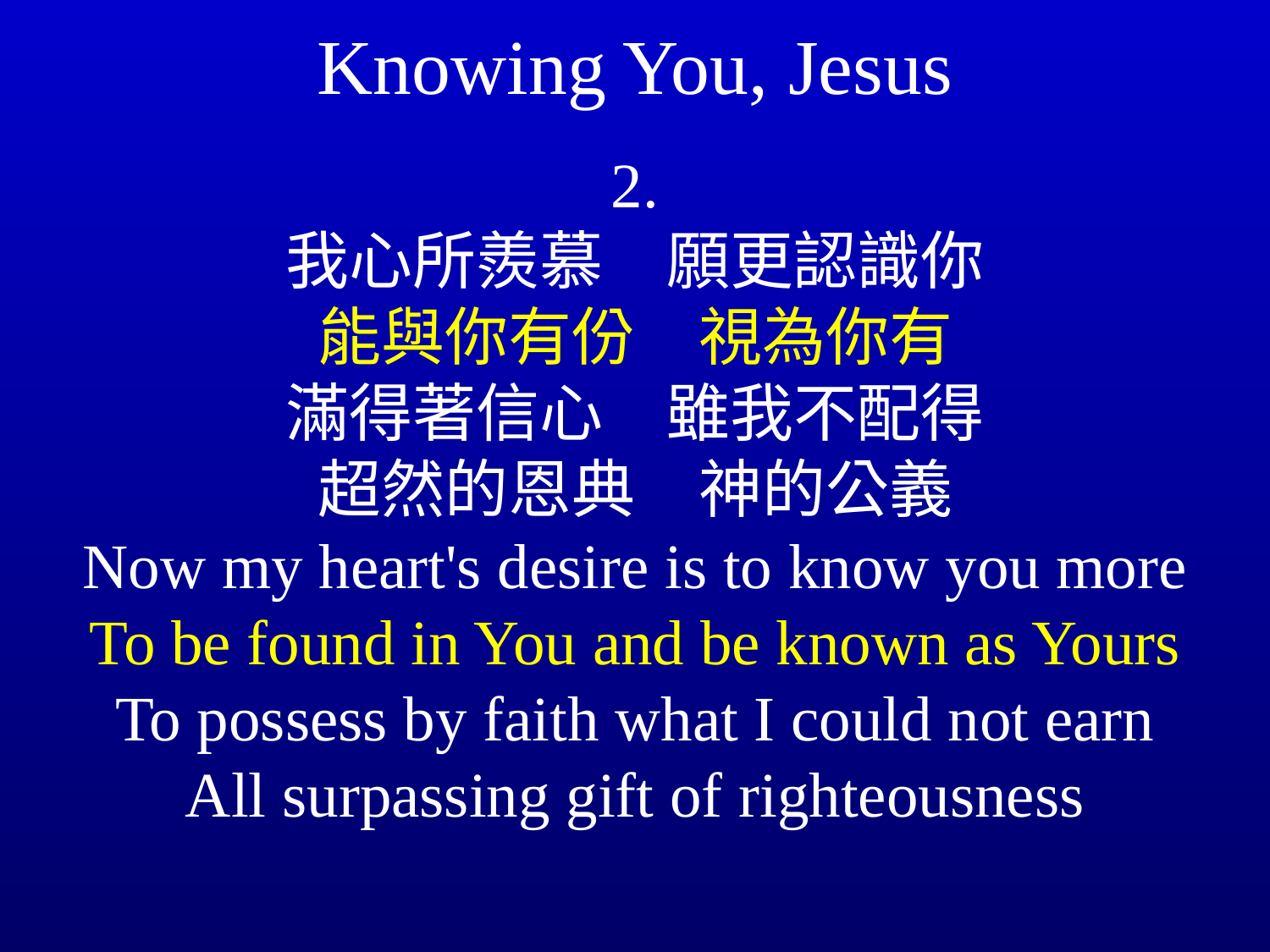

# Knowing You, Jesus
2.
我心所羨慕	願更認識你
能與你有份	視為你有
滿得著信心	雖我不配得
超然的恩典	神的公義
Now my heart's desire is to know you more
To be found in You and be known as Yours
To possess by faith what I could not earn
All surpassing gift of righteousness